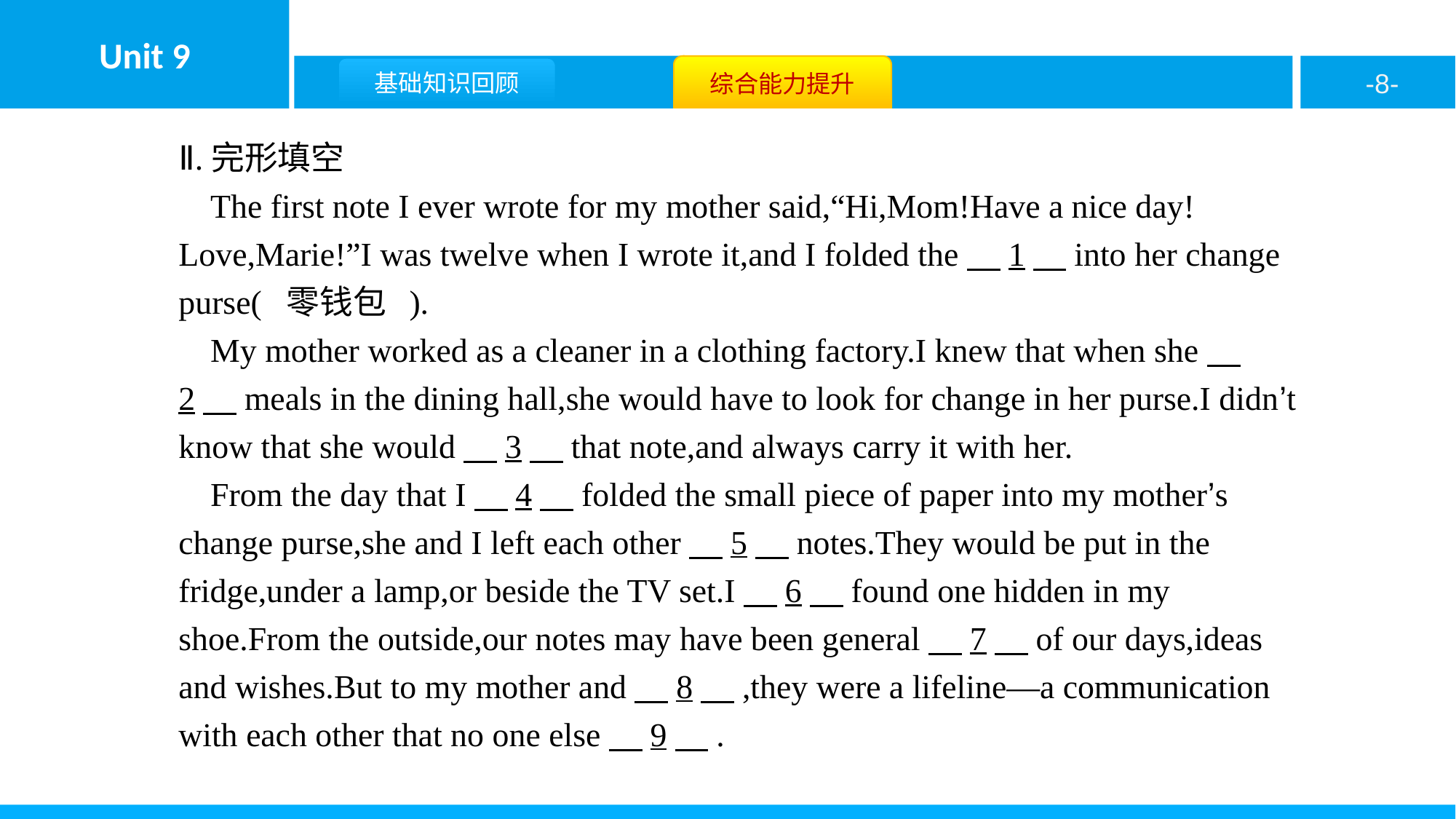

Ⅱ.完形填空
The first note I ever wrote for my mother said,“Hi,Mom!Have a nice day!Love,Marie!”I was twelve when I wrote it,and I folded the　1　into her change purse(  零钱包  ).
My mother worked as a cleaner in a clothing factory.I knew that when she　2　meals in the dining hall,she would have to look for change in her purse.I didn’t know that she would　3　that note,and always carry it with her.
From the day that I　4　folded the small piece of paper into my mother’s change purse,she and I left each other　5　notes.They would be put in the fridge,under a lamp,or beside the TV set.I　6　found one hidden in my shoe.From the outside,our notes may have been general　7　of our days,ideas and wishes.But to my mother and　8　,they were a lifeline—a communication with each other that no one else　9　.